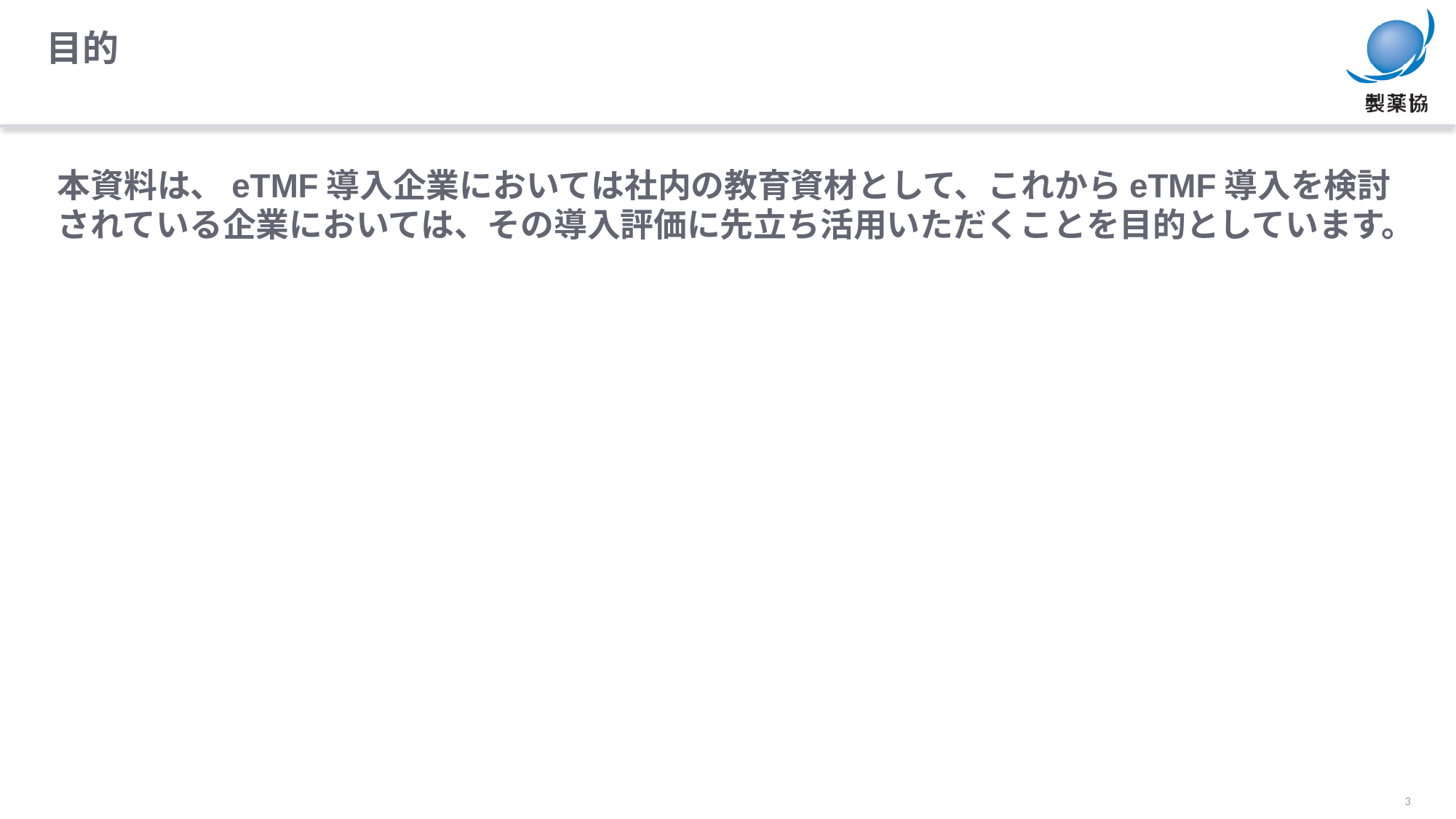

目的
本資料は、eTMF導入企業においては社内の教育資材として、これからeTMF導入を検討されている企業においては、その導入評価に先立ち活用いただくことを目的としています。
3